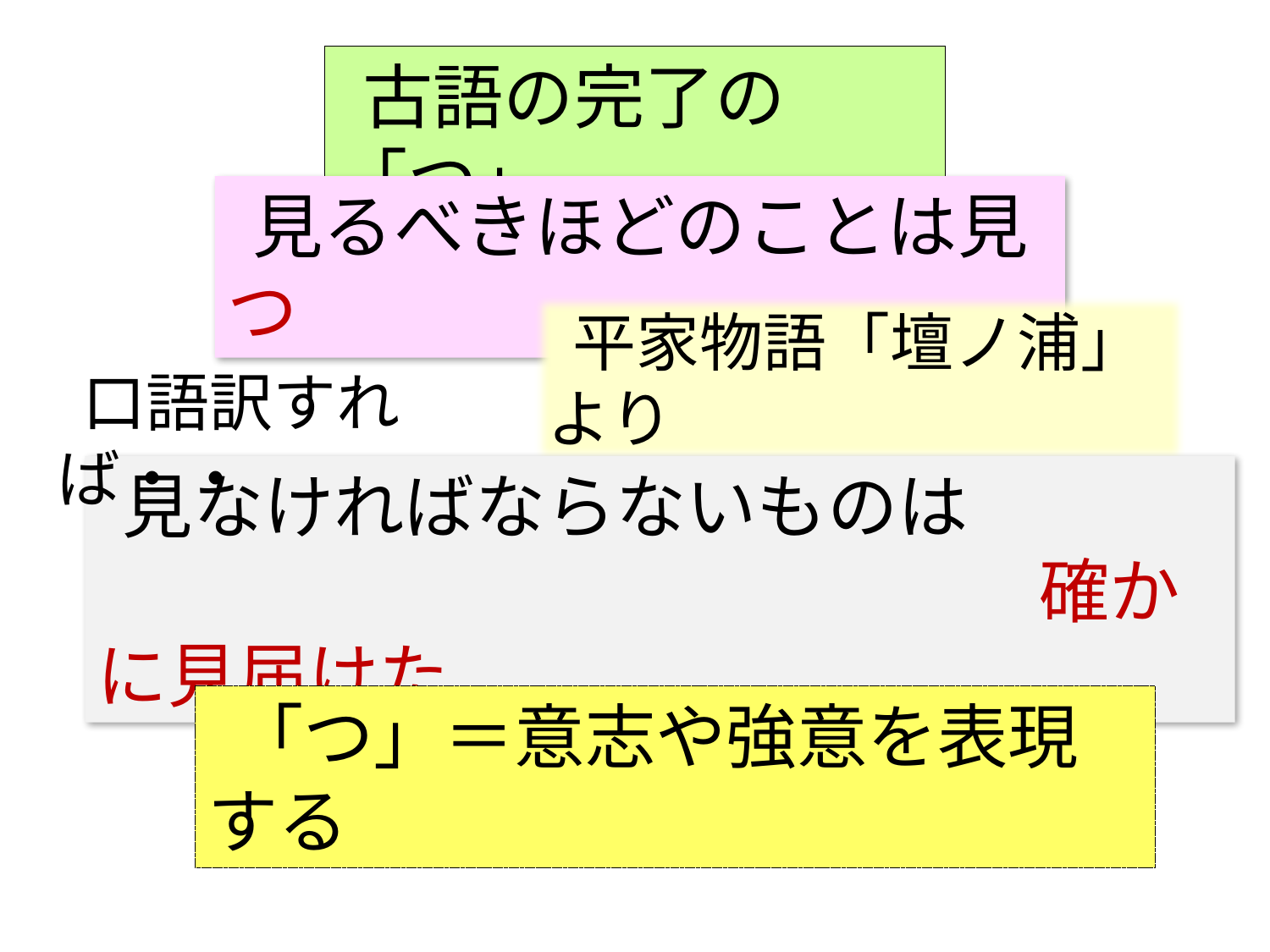

古語の完了の「つ」
見るべきほどのことは見つ
平家物語「壇ノ浦」より
口語訳すれば・・
見なければならないものは
　　　　　　　　　　　　　確かに見届けた
「つ」＝意志や強意を表現する